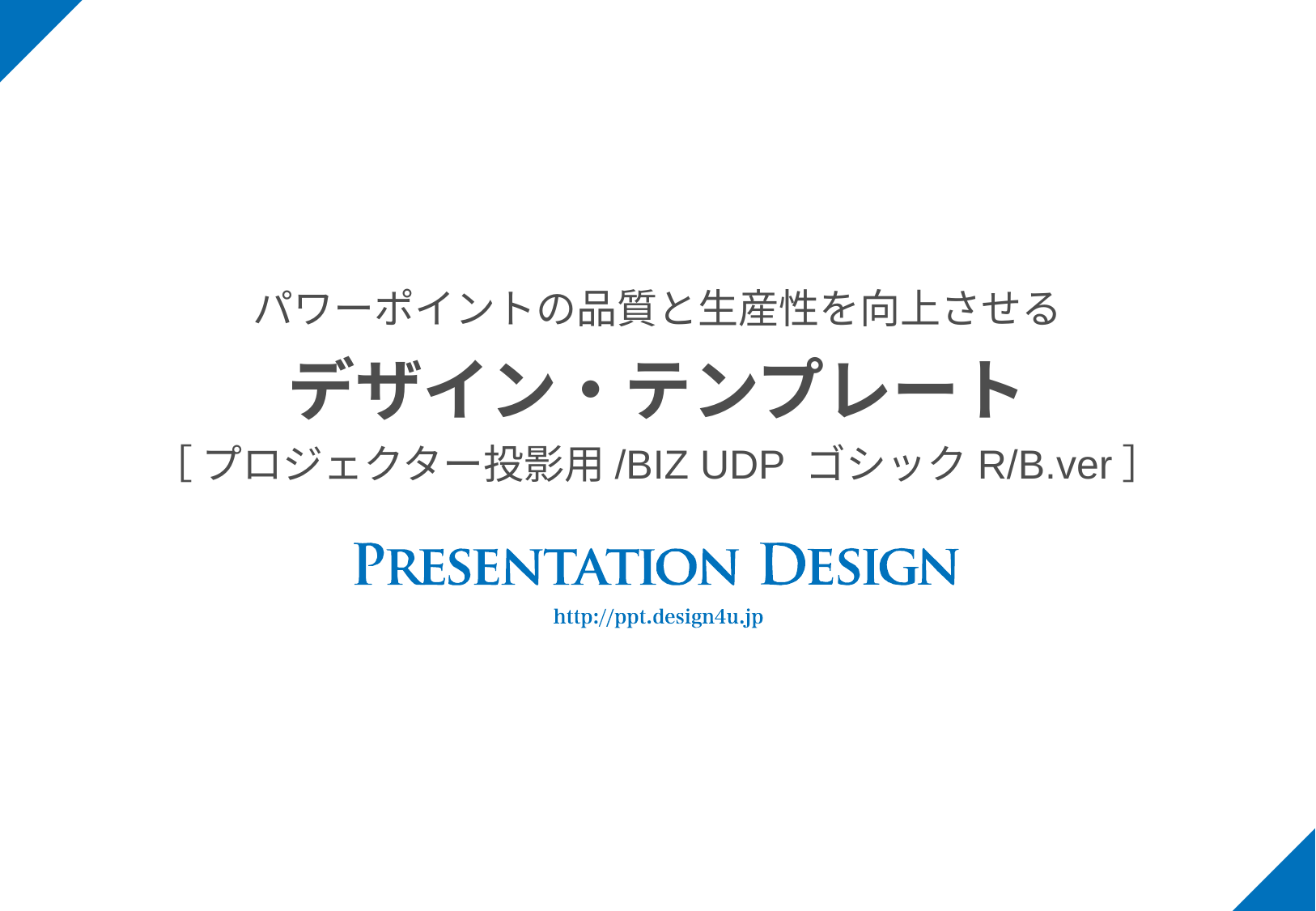

# パワーポイントの品質と生産性を向上させる デザイン・テンプレート ［ プロジェクター投影用/BIZ UDP ゴシックR/B.ver］